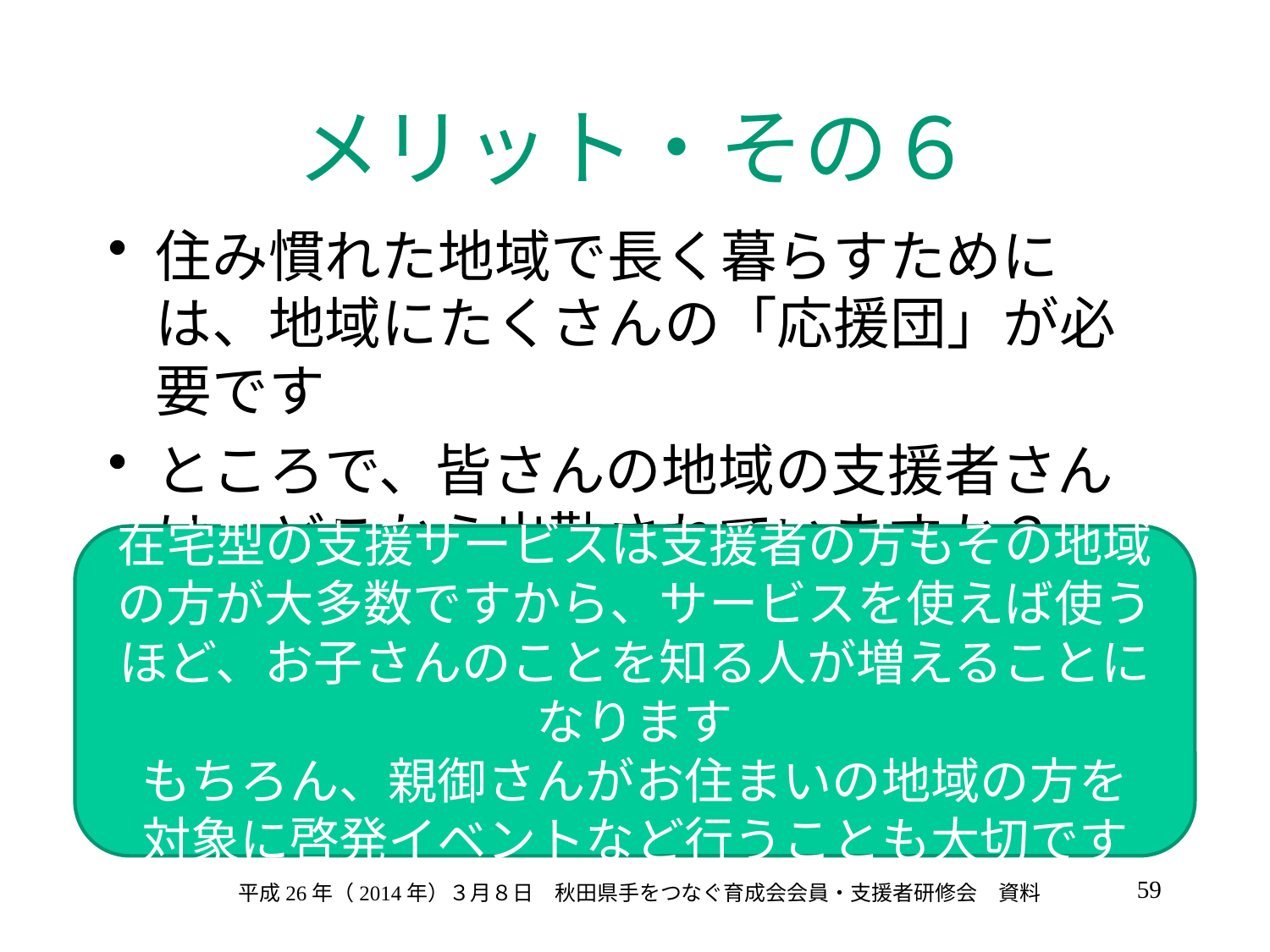

# メリット・その６
住み慣れた地域で長く暮らすためには、地域にたくさんの「応援団」が必要です
ところで、皆さんの地域の支援者さんは、どこから出勤されていますか？
在宅型の支援サービスは支援者の方もその地域の方が大多数ですから、サービスを使えば使うほど、お子さんのことを知る人が増えることになります
もちろん、親御さんがお住まいの地域の方を
対象に啓発イベントなど行うことも大切です
59